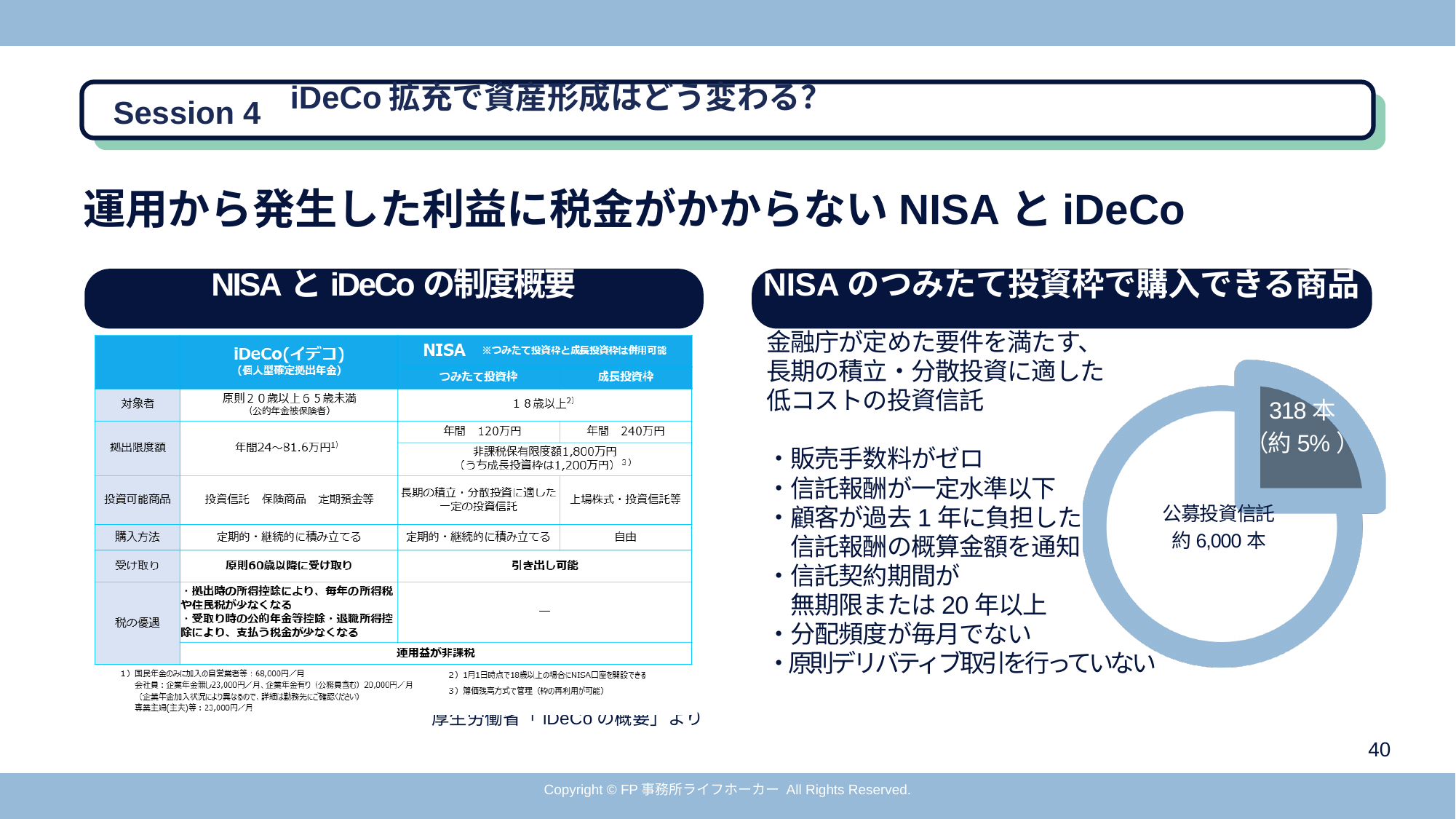

iDeCo拡充で資産形成はどう変わる？
Session 4

運用から発生した利益に税金がかからないNISAとiDeCo
NISAとiDeCoの制度概要
NISAのつみたて投資枠で購入できる商品

金融庁が定めた要件を満たす、
長期の積立・分散投資に適した
低コストの投資信託

・販売手数料がゼロ
・信託報酬が一定水準以下
・顧客が過去1年に負担した
　信託報酬の概算金額を通知
・信託契約期間が
　無期限または20年以上
・分配頻度が毎月でない
・原則デリバティブ取引を行っていない

318本
（約5%）

公募投資信託
約6,000本
厚生労働省「iDeCoの概要」より
40

Copyright © FP事務所ライフホーカー All Rights Reserved.